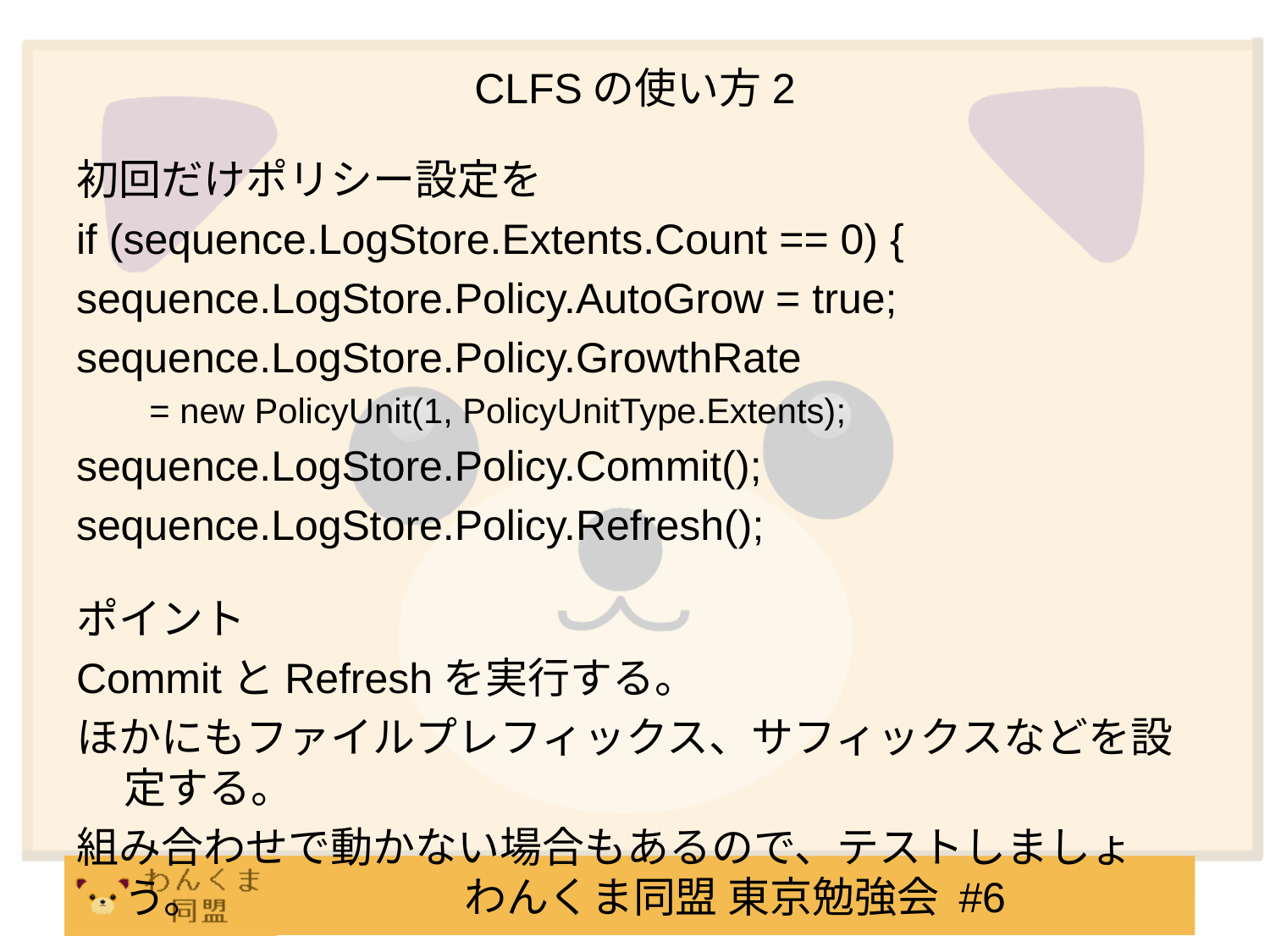

# CLFSの使い方2
初回だけポリシー設定を
if (sequence.LogStore.Extents.Count == 0) {
sequence.LogStore.Policy.AutoGrow = true;
sequence.LogStore.Policy.GrowthRate
 = new PolicyUnit(1, PolicyUnitType.Extents);
sequence.LogStore.Policy.Commit();
sequence.LogStore.Policy.Refresh();

ポイント
CommitとRefreshを実行する。
ほかにもファイルプレフィックス、サフィックスなどを設定する。
組み合わせで動かない場合もあるので、テストしましょう。